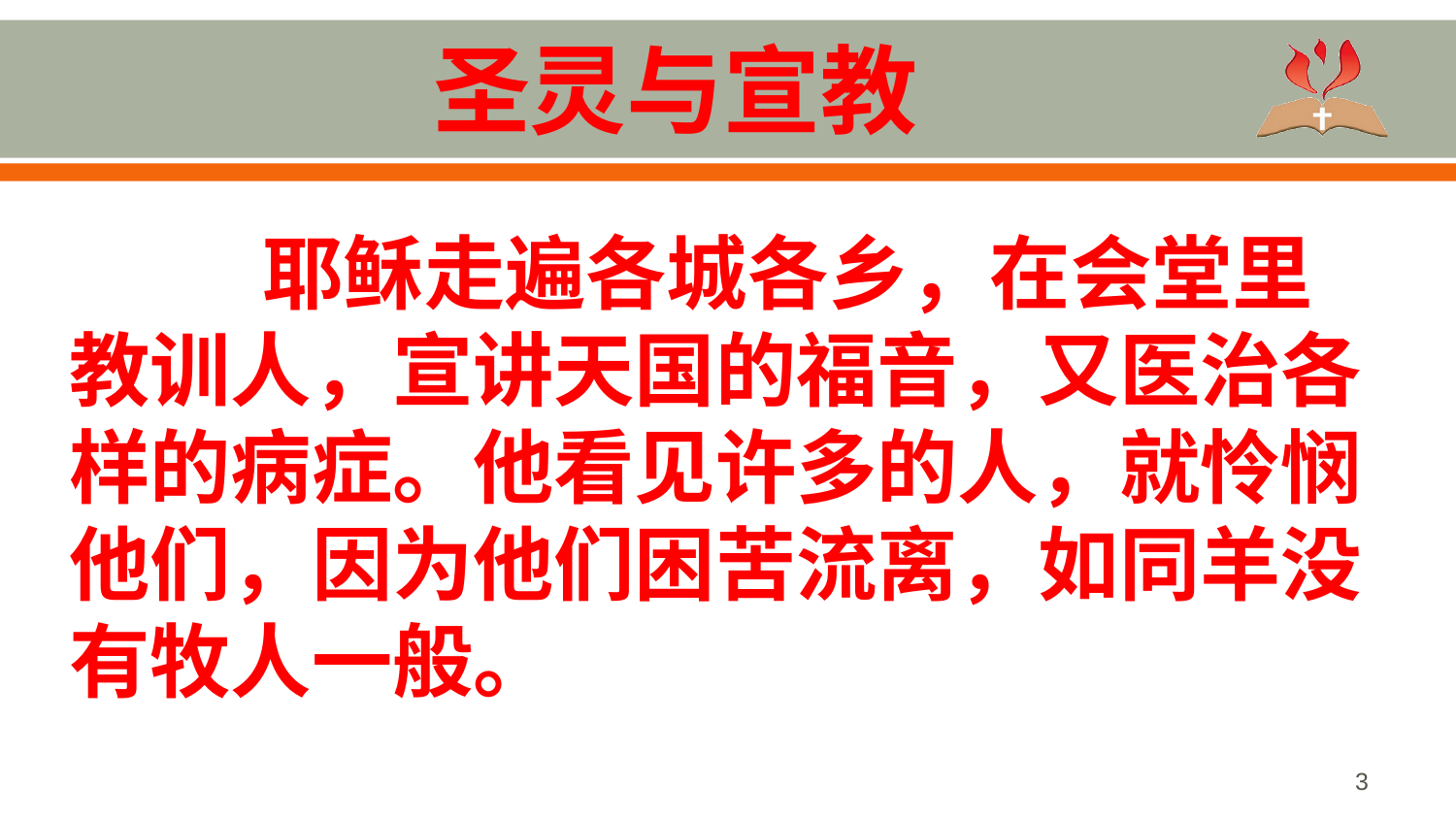

# 圣灵与宣教
      耶稣走遍各城各乡，在会堂里教训人，宣讲天国的福音，又医治各样的病症。他看见许多的人，就怜悯他们，因为他们困苦流离，如同羊没有牧人一般。
3